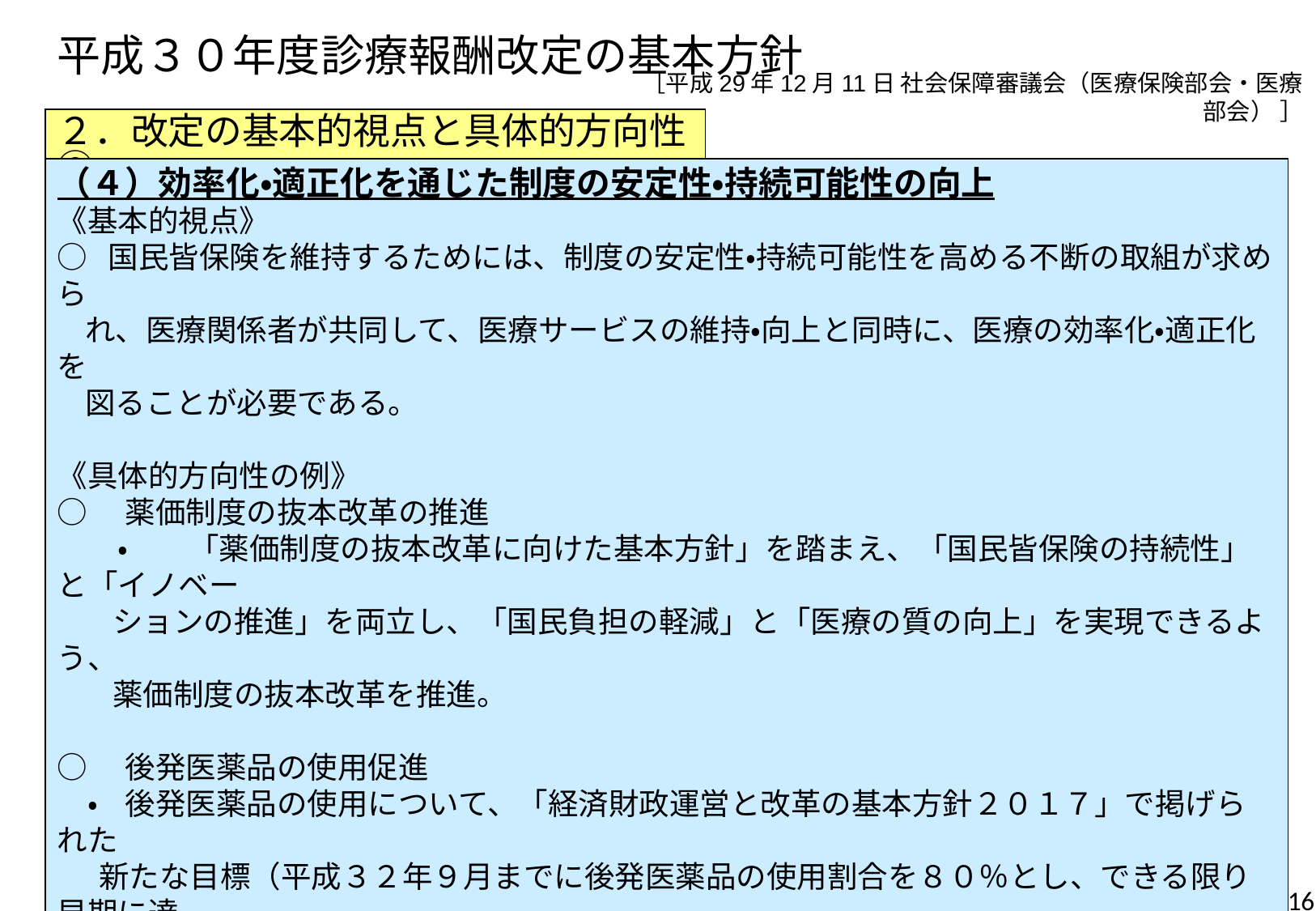

# 平成３０年度診療報酬改定の基本方針
［平成29年12月11日 社会保障審議会（医療保険部会・医療部会） ］
２．改定の基本的視点と具体的方向性⑧
（４）効率化・適正化を通じた制度の安定性・持続可能性の向上
《基本的視点》
○  国民皆保険を維持するためには、制度の安定性・持続可能性を高める不断の取組が求めら
   れ、医療関係者が共同して、医療サービスの維持・向上と同時に、医療の効率化・適正化を
   図ることが必要である。

《具体的方向性の例》
○　薬価制度の抜本改革の推進
　　・　　「薬価制度の抜本改革に向けた基本方針」を踏まえ、「国民皆保険の持続性」と「イノベー
       ションの推進」を両立し、「国民負担の軽減」と「医療の質の向上」を実現できるよう、
       薬価制度の抜本改革を推進。

○　後発医薬品の使用促進
　・    後発医薬品の使用について、「経済財政運営と改革の基本方針２０１７」で掲げられた
     新たな目標（平成３２年９月までに後発医薬品の使用割合を８０％とし、できる限り早期に達
     成）を実現するための取組を推進。
16